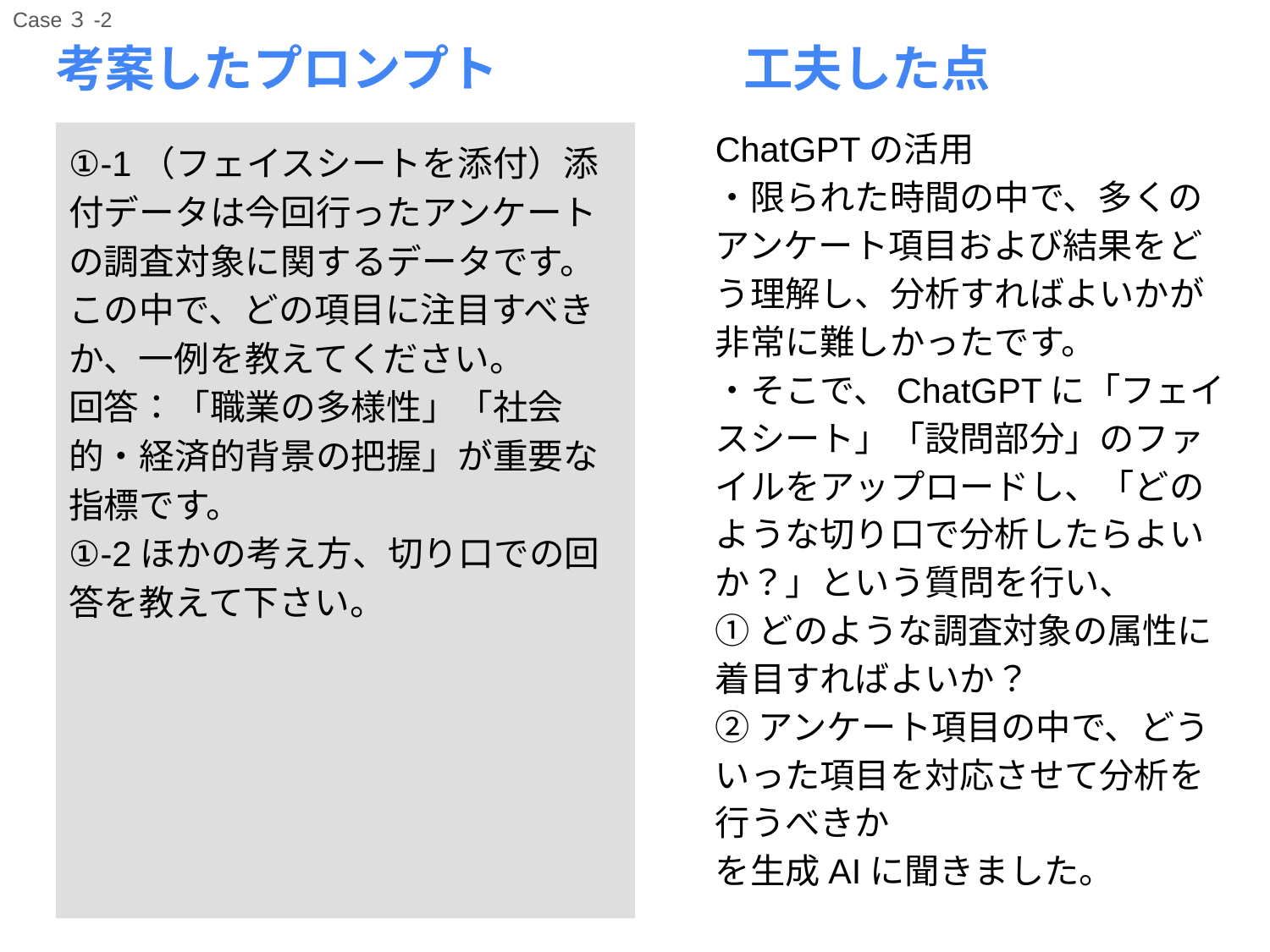

Case３-2
# 考案したプロンプト
工夫した点
ChatGPTの活用
・限られた時間の中で、多くのアンケート項目および結果をどう理解し、分析すればよいかが非常に難しかったです。
・そこで、ChatGPTに「フェイスシート」「設問部分」のファイルをアップロードし、「どのような切り口で分析したらよいか？」という質問を行い、
①どのような調査対象の属性に着目すればよいか？
②アンケート項目の中で、どういった項目を対応させて分析を行うべきか
を生成AIに聞きました。
①-1（フェイスシートを添付）添付データは今回行ったアンケートの調査対象に関するデータです。この中で、どの項目に注目すべきか、一例を教えてください。
回答：「職業の多様性」「社会的・経済的背景の把握」が重要な指標です。
①-2ほかの考え方、切り口での回答を教えて下さい。